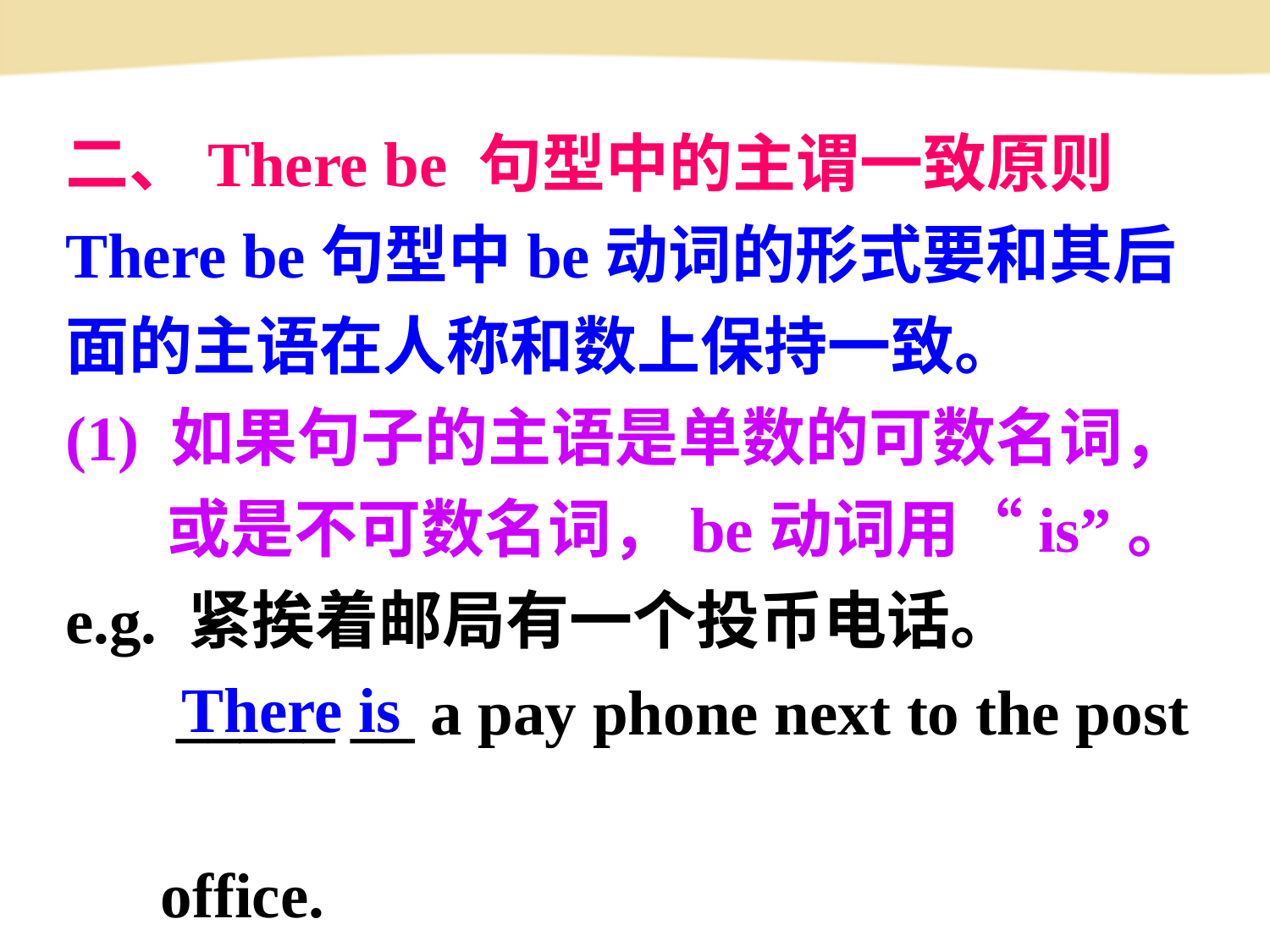

二、There be 句型中的主谓一致原则
There be句型中be动词的形式要和其后面的主语在人称和数上保持一致。
(1) 如果句子的主语是单数的可数名词，
      或是不可数名词，be动词用“is”。
e.g. 紧挨着邮局有一个投币电话。
       _____ __ a pay phone next to the post
      office.
There is